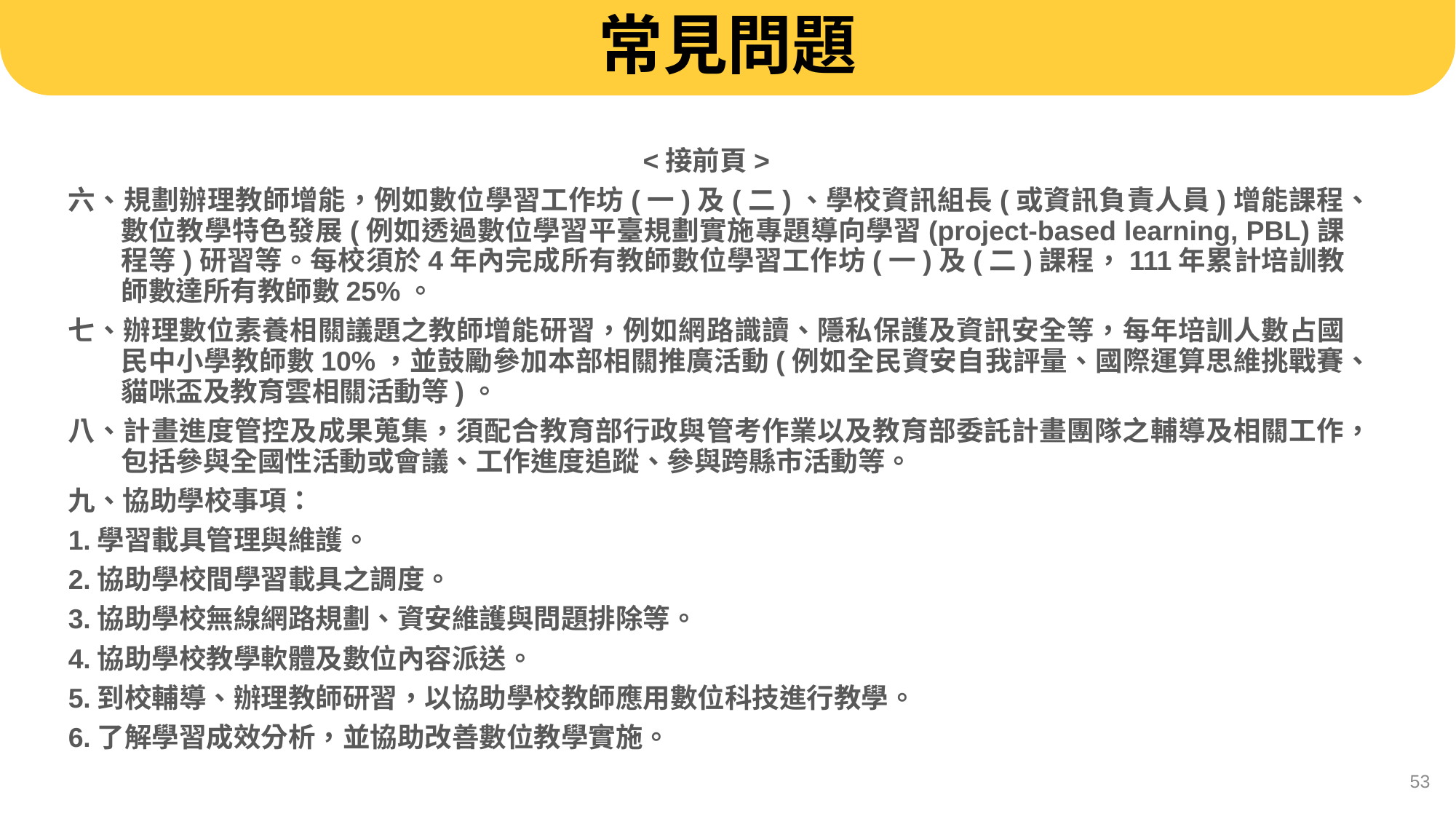

# 常見問題
<接前頁>
六、規劃辦理教師增能，例如數位學習工作坊(一)及(二)、學校資訊組長(或資訊負責人員)增能課程、數位教學特色發展(例如透過數位學習平臺規劃實施專題導向學習(project-based learning, PBL)課程等)研習等。每校須於4年內完成所有教師數位學習工作坊(一)及(二)課程，111年累計培訓教師數達所有教師數25%。
七、辦理數位素養相關議題之教師增能研習，例如網路識讀、隱私保護及資訊安全等，每年培訓人數占國民中小學教師數10%，並鼓勵參加本部相關推廣活動(例如全民資安自我評量、國際運算思維挑戰賽、貓咪盃及教育雲相關活動等)。
八、計畫進度管控及成果蒐集，須配合教育部行政與管考作業以及教育部委託計畫團隊之輔導及相關工作，包括參與全國性活動或會議、工作進度追蹤、參與跨縣市活動等。
九、協助學校事項：
1.學習載具管理與維護。
2.協助學校間學習載具之調度。
3.協助學校無線網路規劃、資安維護與問題排除等。
4.協助學校教學軟體及數位內容派送。
5.到校輔導、辦理教師研習，以協助學校教師應用數位科技進行教學。
6.了解學習成效分析，並協助改善數位教學實施。
53